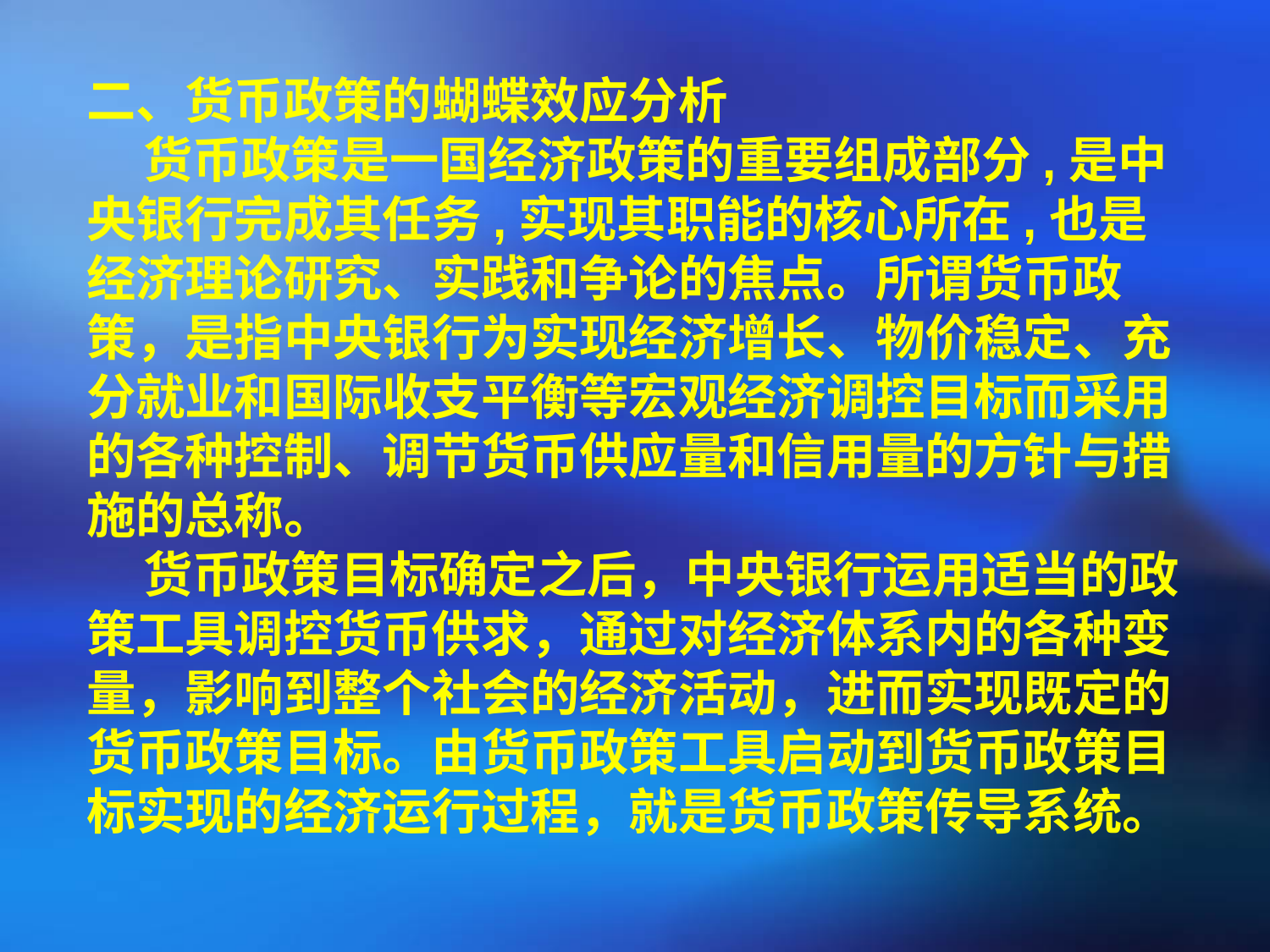

二、货币政策的蝴蝶效应分析
    货币政策是一国经济政策的重要组成部分,是中央银行完成其任务,实现其职能的核心所在,也是经济理论研究、实践和争论的焦点。所谓货币政策，是指中央银行为实现经济增长、物价稳定、充分就业和国际收支平衡等宏观经济调控目标而采用的各种控制、调节货币供应量和信用量的方针与措施的总称。
    货币政策目标确定之后，中央银行运用适当的政策工具调控货币供求，通过对经济体系内的各种变量，影响到整个社会的经济活动，进而实现既定的货币政策目标。由货币政策工具启动到货币政策目标实现的经济运行过程，就是货币政策传导系统。